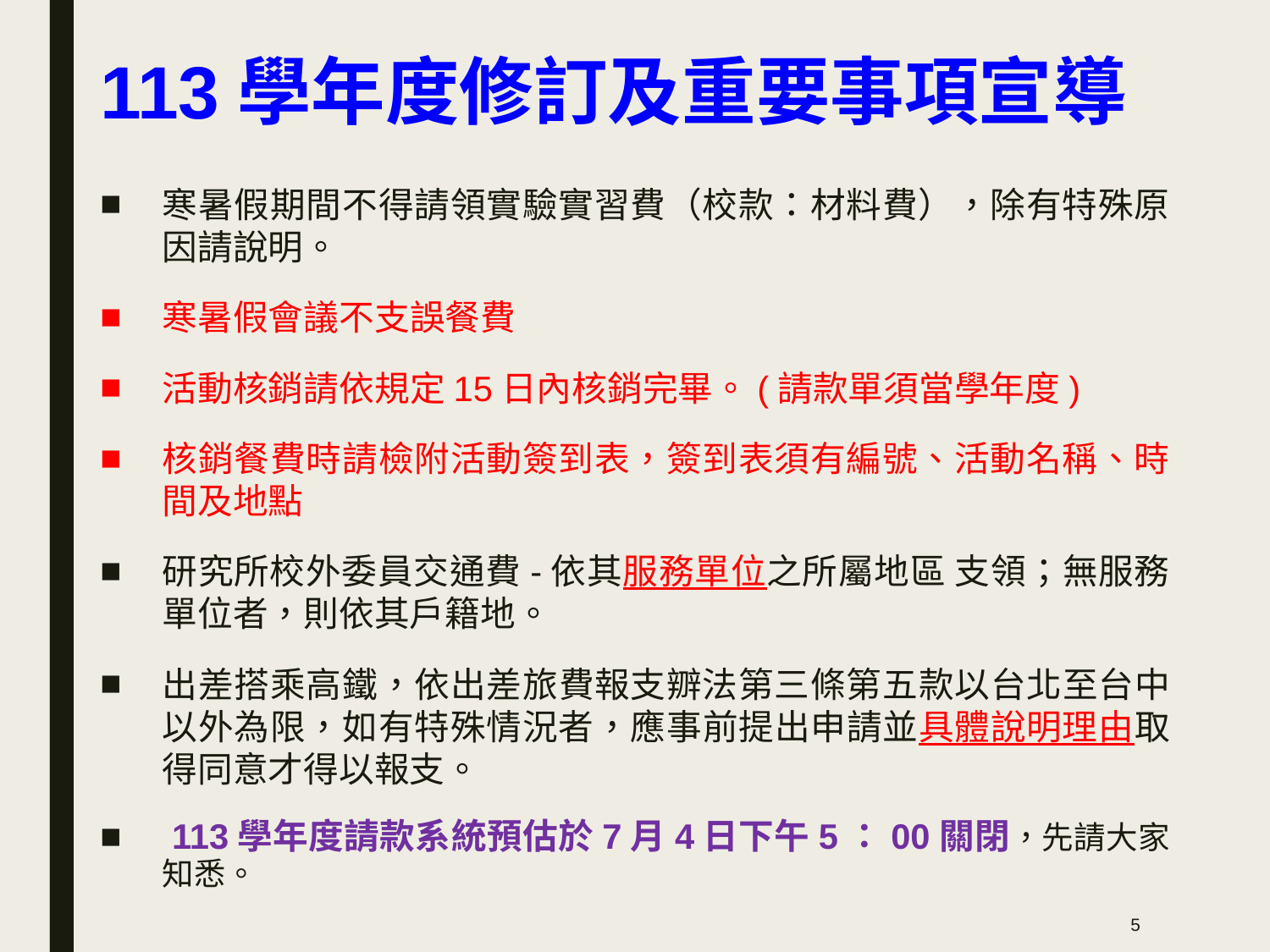

# 113學年度修訂及重要事項宣導
寒暑假期間不得請領實驗實習費（校款：材料費），除有特殊原因請說明。
寒暑假會議不支誤餐費
活動核銷請依規定15日內核銷完畢。(請款單須當學年度)
核銷餐費時請檢附活動簽到表，簽到表須有編號、活動名稱、時間及地點
研究所校外委員交通費-依其服務單位之所屬地區 支領；無服務單位者，則依其戶籍地。
出差搭乘高鐵，依出差旅費報支辧法第三條第五款以台北至台中以外為限，如有特殊情況者，應事前提出申請並具體說明理由取得同意才得以報支。
 113學年度請款系統預估於7月4日下午5：00關閉，先請大家知悉。
5